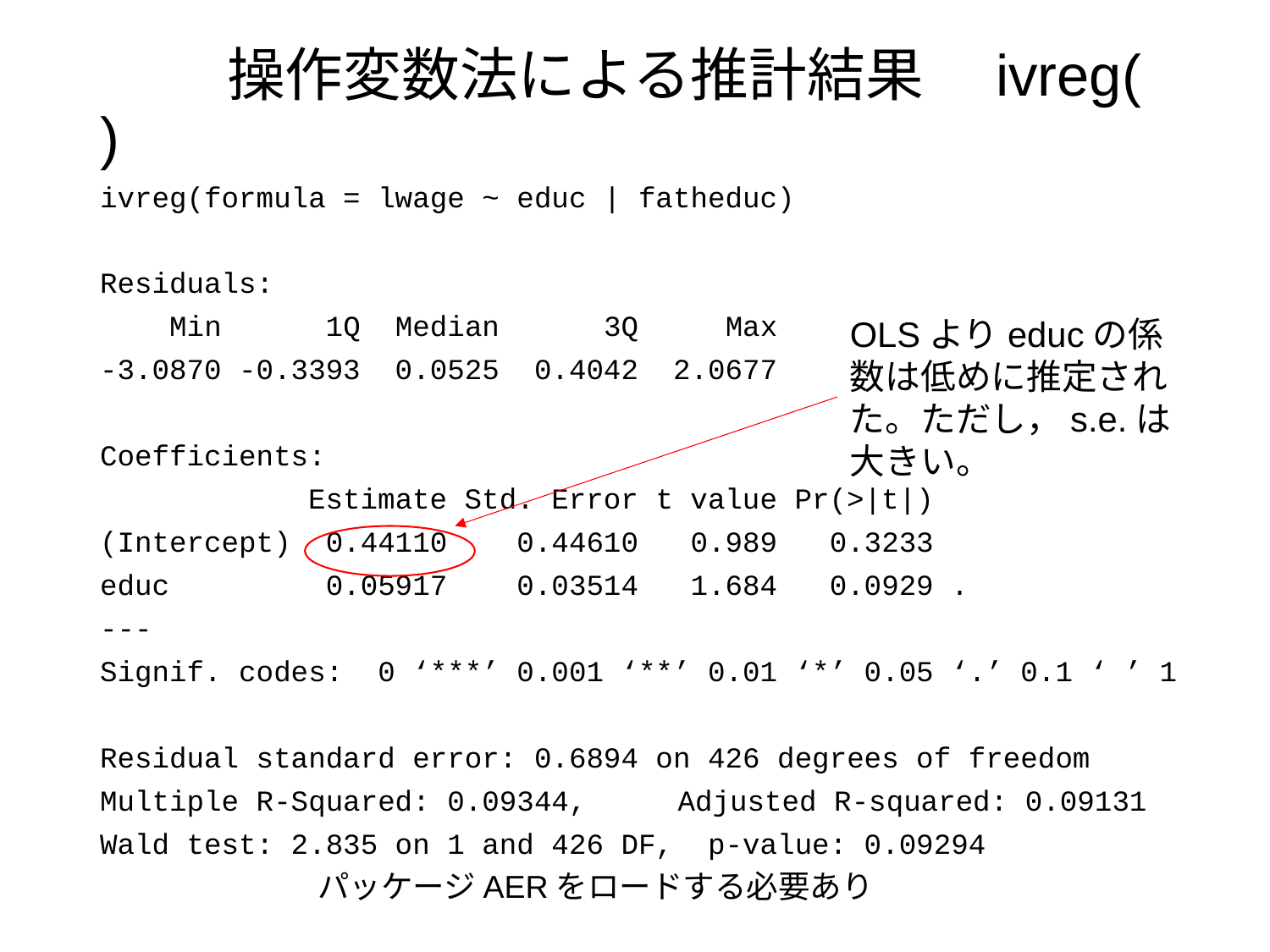

# 操作変数法による推計結果　ivreg(  )
ivreg(formula = lwage ~ educ | fatheduc)

Residuals:
    Min      1Q  Median      3Q     Max
-3.0870 -0.3393  0.0525  0.4042  2.0677

Coefficients:
            Estimate Std. Error t value Pr(>|t|)
(Intercept)  0.44110    0.44610   0.989   0.3233
educ         0.05917    0.03514   1.684   0.0929 .
---
Signif. codes:  0 ‘***’ 0.001 ‘**’ 0.01 ‘*’ 0.05 ‘.’ 0.1 ‘ ’ 1

Residual standard error: 0.6894 on 426 degrees of freedom
Multiple R-Squared: 0.09344,	Adjusted R-squared: 0.09131
Wald test: 2.835 on 1 and 426 DF,  p-value: 0.09294
OLSよりeducの係数は低めに推定された。ただし，s.e.は大きい。

パッケージAERをロードする必要あり